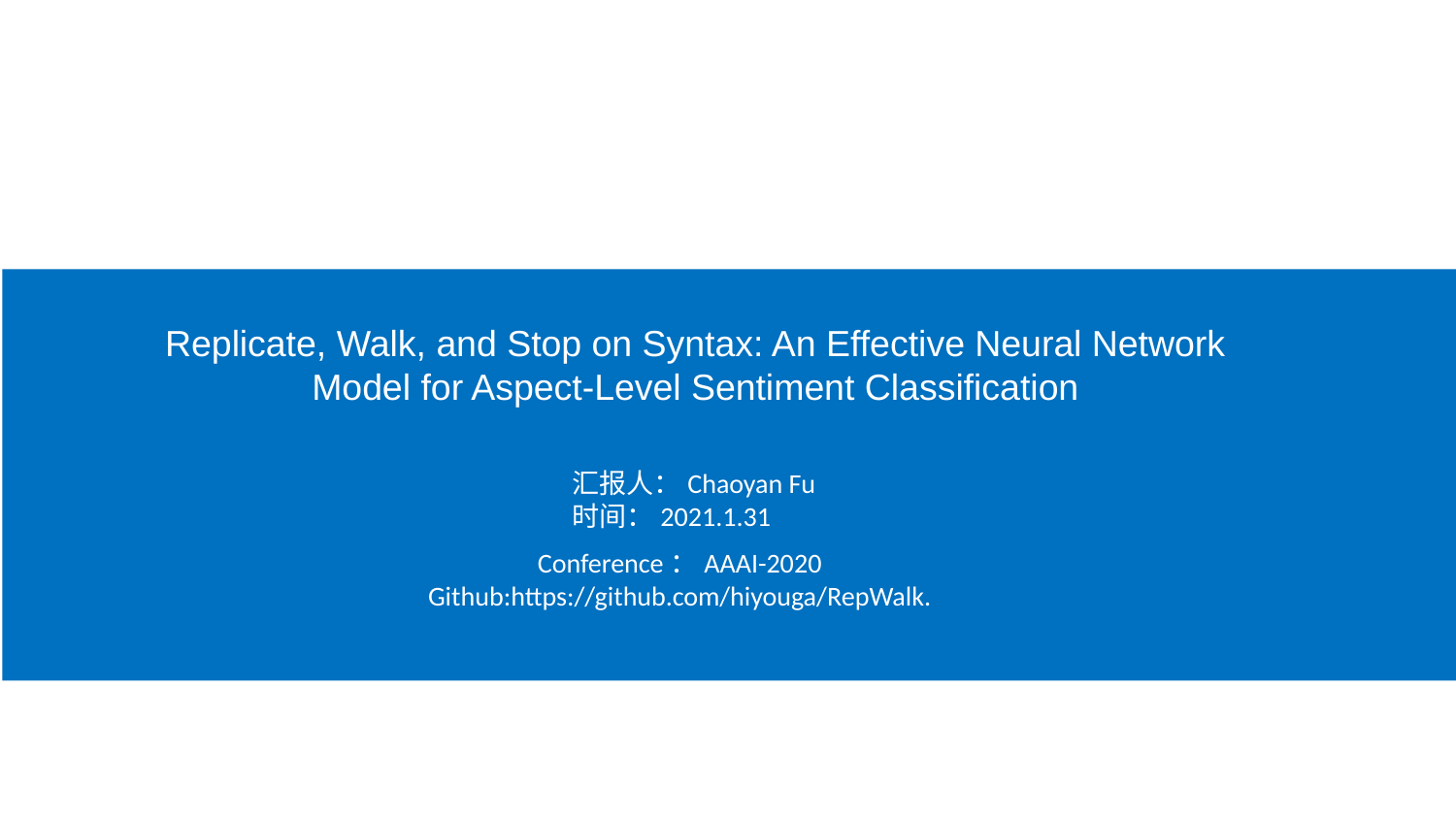

Replicate, Walk, and Stop on Syntax: An Effective Neural Network Model for Aspect-Level Sentiment Classiﬁcation
汇报人：Chaoyan Fu
时间：2021.1.31
Conference：AAAI-2020
Github:https://github.com/hiyouga/RepWalk.